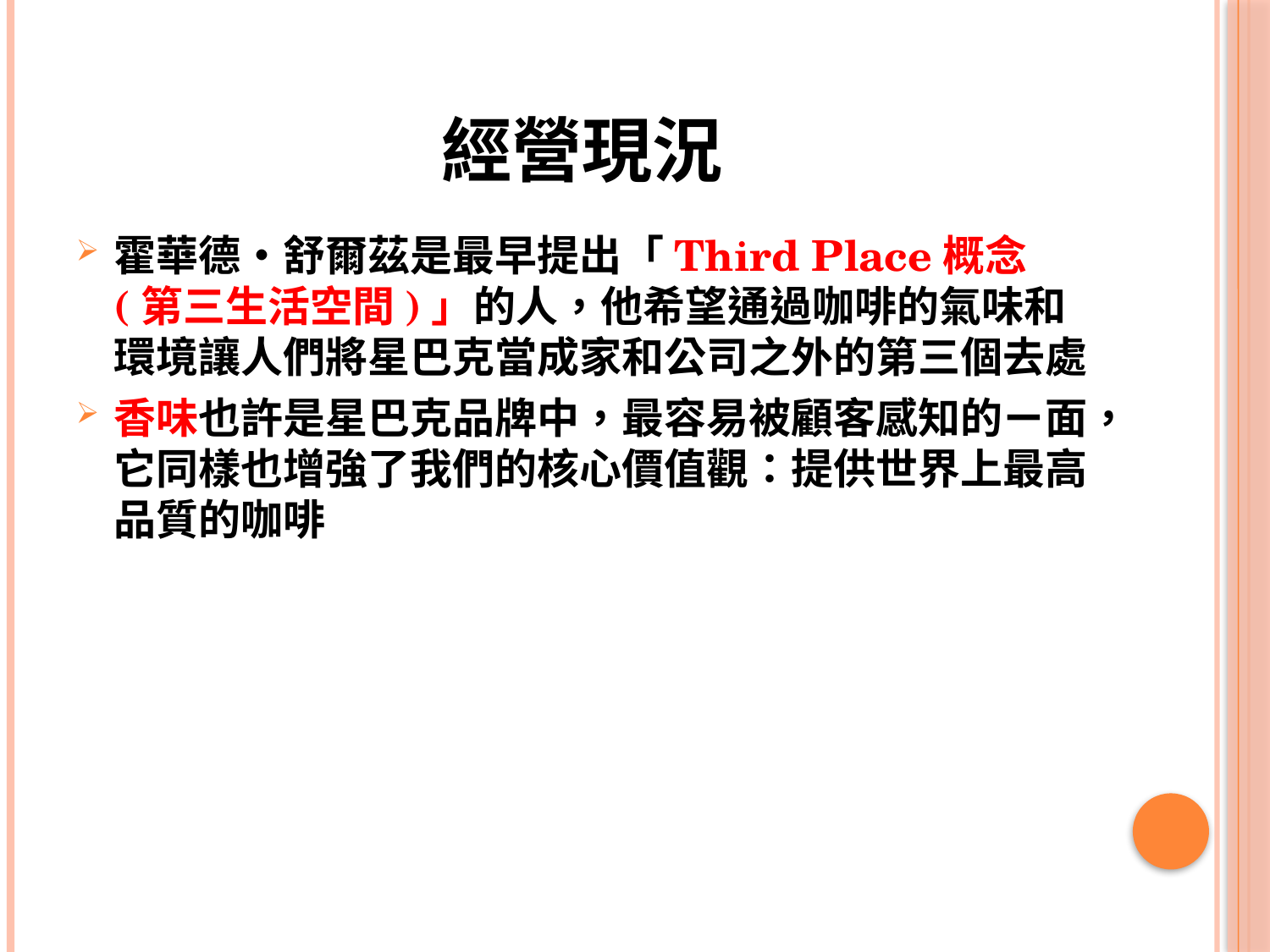

# 經營現況
霍華德‧舒爾茲是最早提出「Third Place概念(第三生活空間)」的人，他希望通過咖啡的氣味和環境讓人們將星巴克當成家和公司之外的第三個去處
香味也許是星巴克品牌中，最容易被顧客感知的ㄧ面，它同樣也增強了我們的核心價值觀：提供世界上最高品質的咖啡